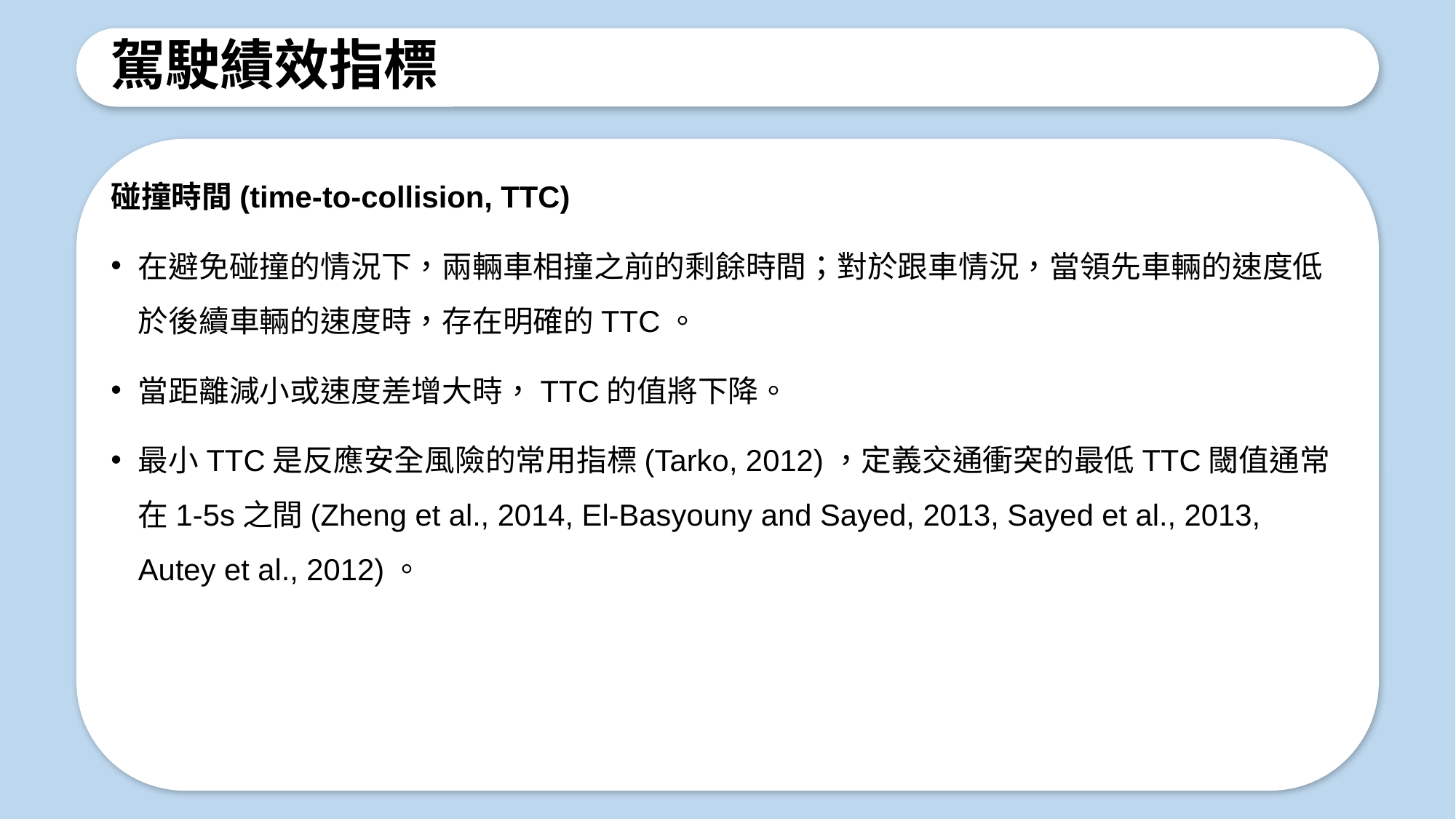

# 駕駛績效指標
碰撞時間(time-to-collision, TTC)
在避免碰撞的情況下，兩輛車相撞之前的剩餘時間；對於跟車情況，當領先車輛的速度低於後續車輛的速度時，存在明確的TTC。
當距離減小或速度差增大時，TTC的值將下降。
最小TTC是反應安全風險的常用指標(Tarko, 2012)，定義交通衝突的最低TTC閾值通常在1-5s之間(Zheng et al., 2014, El-Basyouny and Sayed, 2013, Sayed et al., 2013, Autey et al., 2012)。